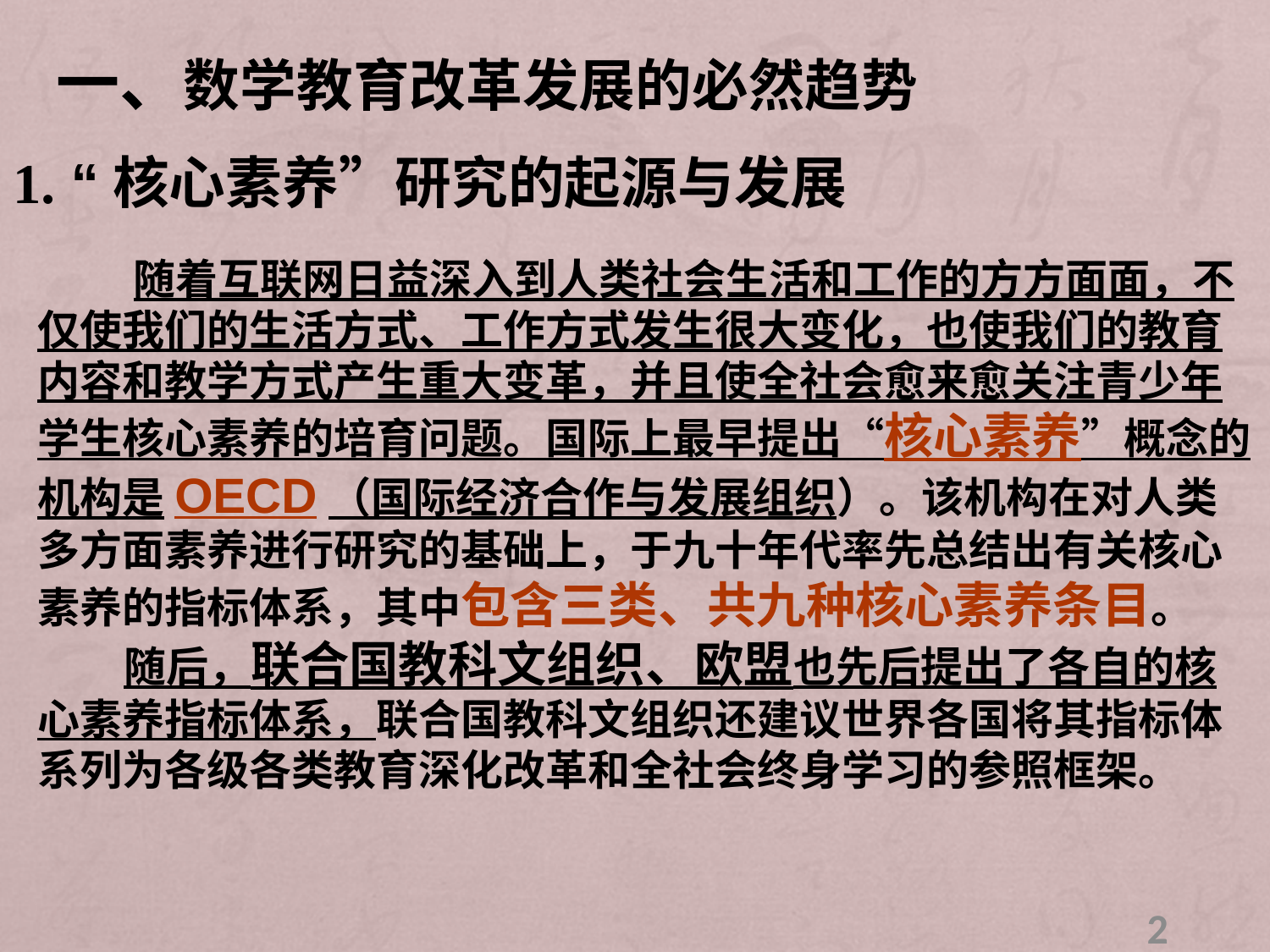

一、数学教育改革发展的必然趋势
1. “核心素养”研究的起源与发展

         随着互联网日益深入到人类社会生活和工作的方方面面，不仅使我们的生活方式、工作方式发生很大变化，也使我们的教育内容和教学方式产生重大变革，并且使全社会愈来愈关注青少年学生核心素养的培育问题。国际上最早提出“核心素养”概念的机构是OECD（国际经济合作与发展组织）。该机构在对人类多方面素养进行研究的基础上，于九十年代率先总结出有关核心素养的指标体系，其中包含三类、共九种核心素养条目。
        随后，联合国教科文组织、欧盟也先后提出了各自的核心素养指标体系，联合国教科文组织还建议世界各国将其指标体系列为各级各类教育深化改革和全社会终身学习的参照框架。
2